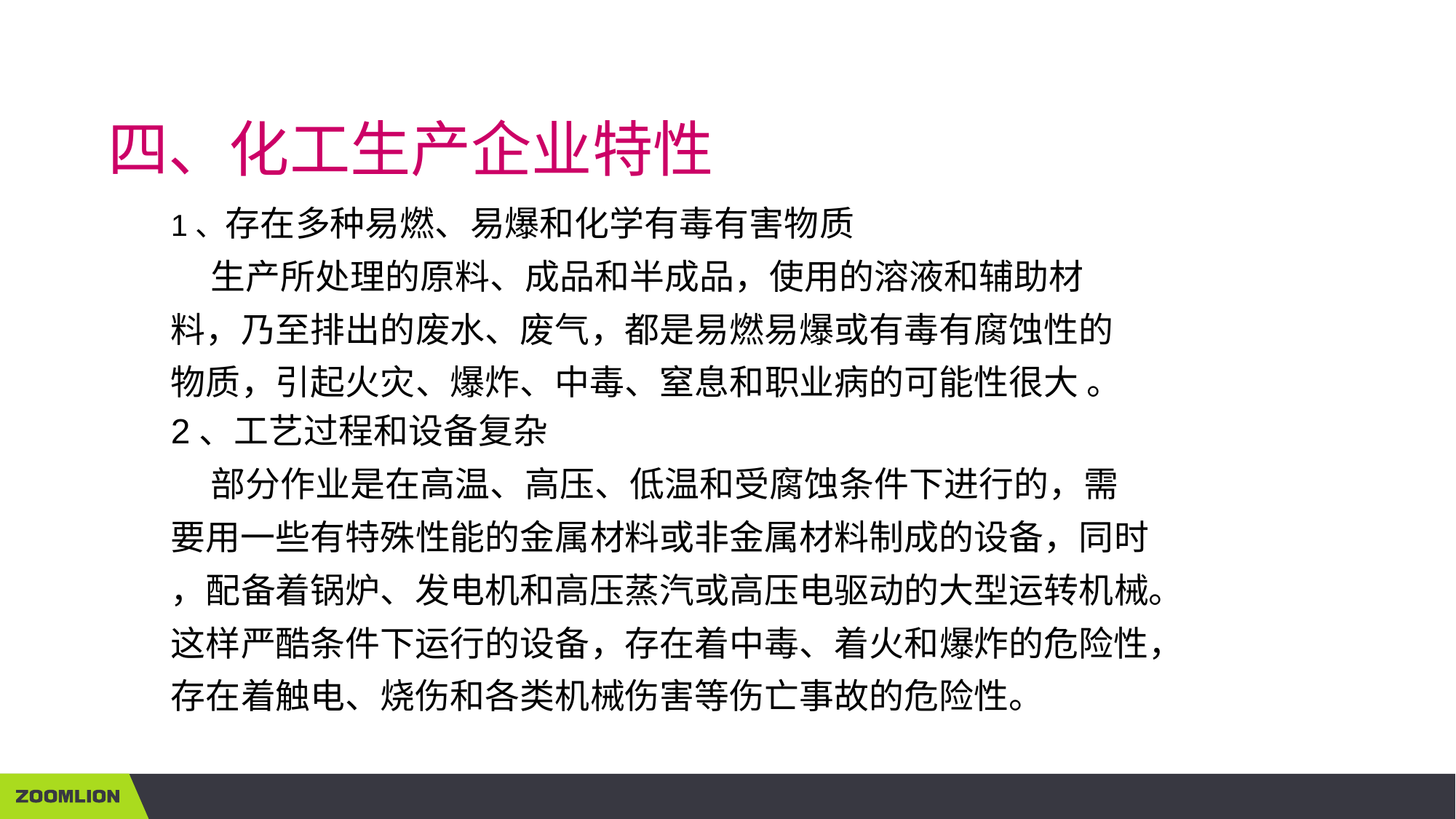

四、化工生产企业特性
1、存在多种易燃、易爆和化学有毒有害物质
    生产所处理的原料、成品和半成品，使用的溶液和辅助材
料，乃至排出的废水、废气，都是易燃易爆或有毒有腐蚀性的
物质，引起火灾、爆炸、中毒、窒息和职业病的可能性很大 。
2、工艺过程和设备复杂
    部分作业是在高温、高压、低温和受腐蚀条件下进行的，需
要用一些有特殊性能的金属材料或非金属材料制成的设备，同时
，配备着锅炉、发电机和高压蒸汽或高压电驱动的大型运转机械。
这样严酷条件下运行的设备，存在着中毒、着火和爆炸的危险性，
存在着触电、烧伤和各类机械伤害等伤亡事故的危险性。